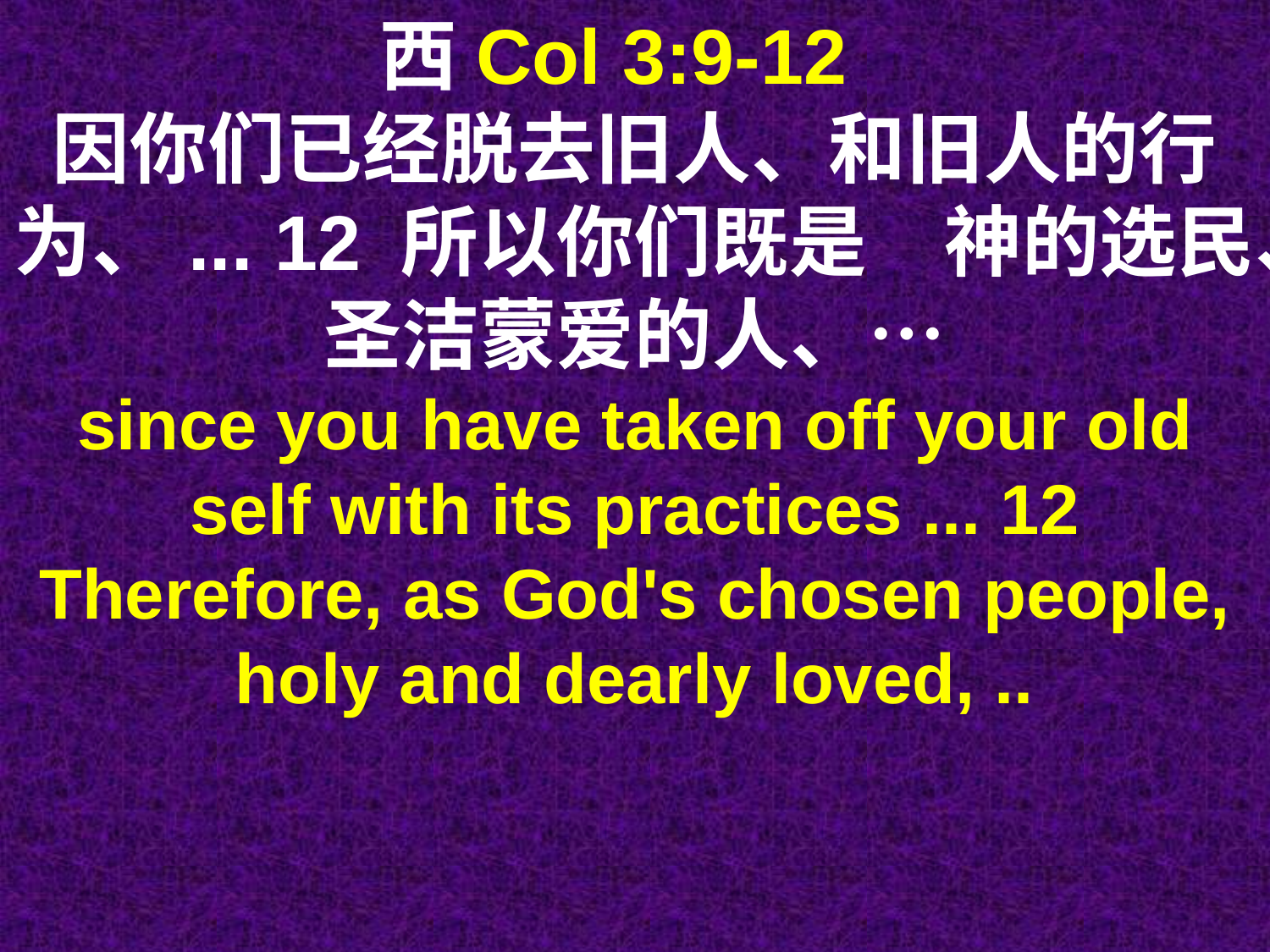

西Col 3:9-12
因你们已经脱去旧人、和旧人的行为、... 12 所以你们既是　神的选民、圣洁蒙爱的人、…
since you have taken off your old self with its practices ... 12 Therefore, as God's chosen people, holy and dearly loved, ..